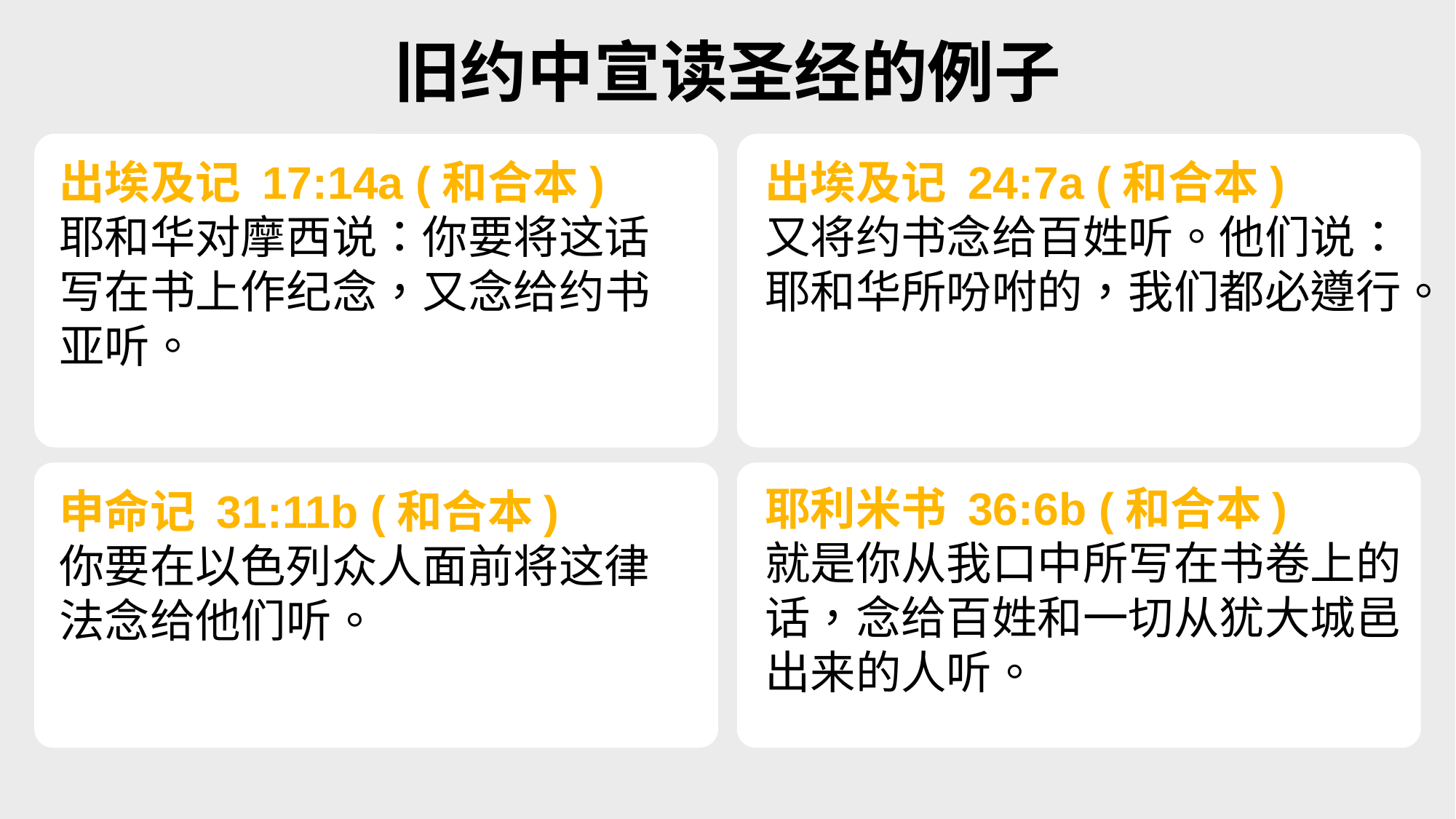

旧约中宣读圣经的例子

出埃及记 17:14a (和合本)
耶和华对摩西说：你要将这话写在书上作纪念，又念给约书亚听。
出埃及记 24:7a (和合本)
又将约书念给百姓听。他们说：耶和华所吩咐的，我们都必遵行。

耶利米书 36:6b (和合本)
就是你从我口中所写在书卷上的话，念给百姓和一切从犹大城邑出来的人听。
申命记 31:11b (和合本)
你要在以色列众人面前将这律法念给他们听。